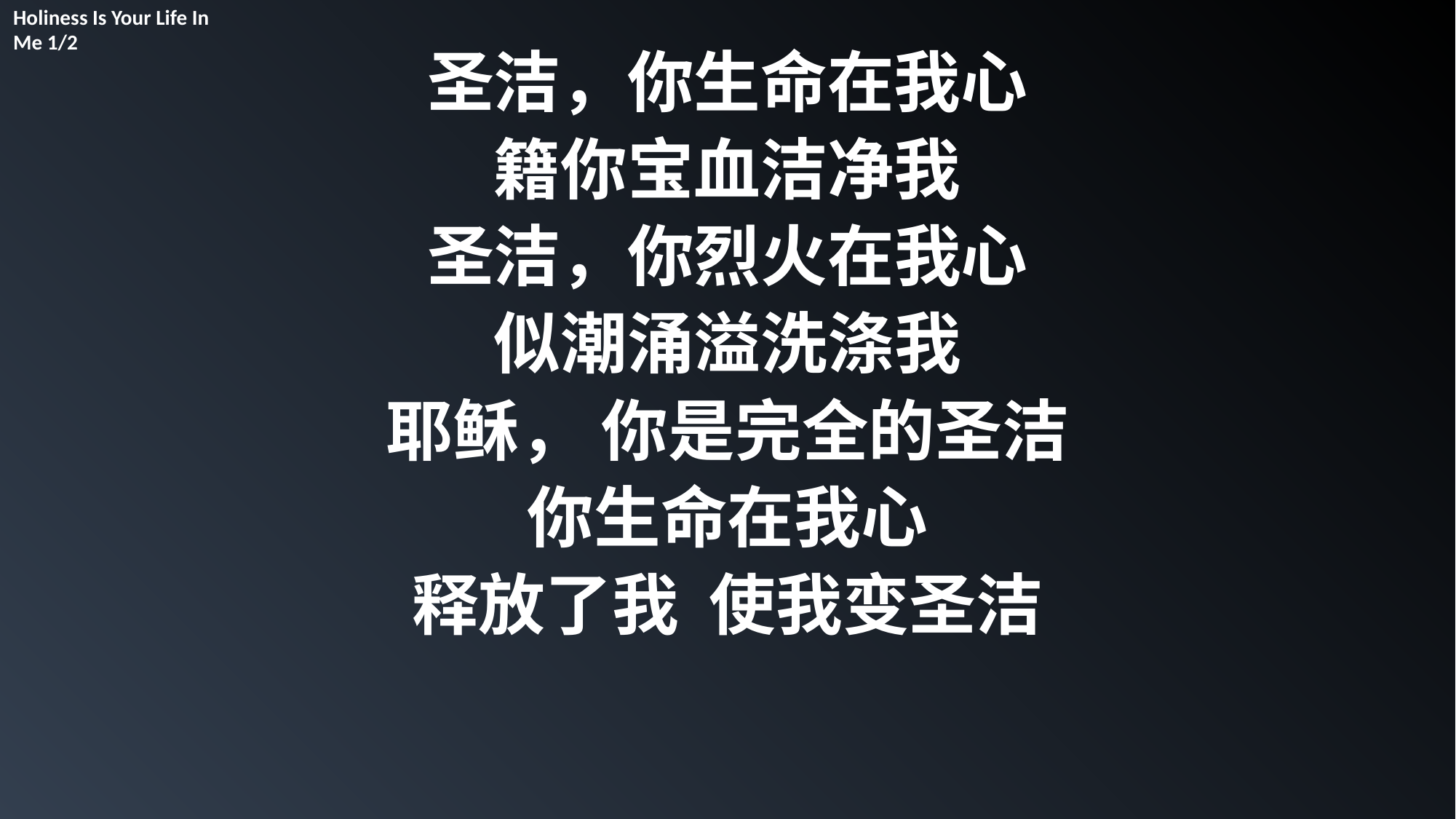

Holiness Is Your Life In Me 1/2
圣洁，你生命在我心
籍你宝血洁净我
圣洁，你烈火在我心
似潮涌溢洗涤我
耶稣， 你是完全的圣洁
你生命在我心
释放了我  使我变圣洁